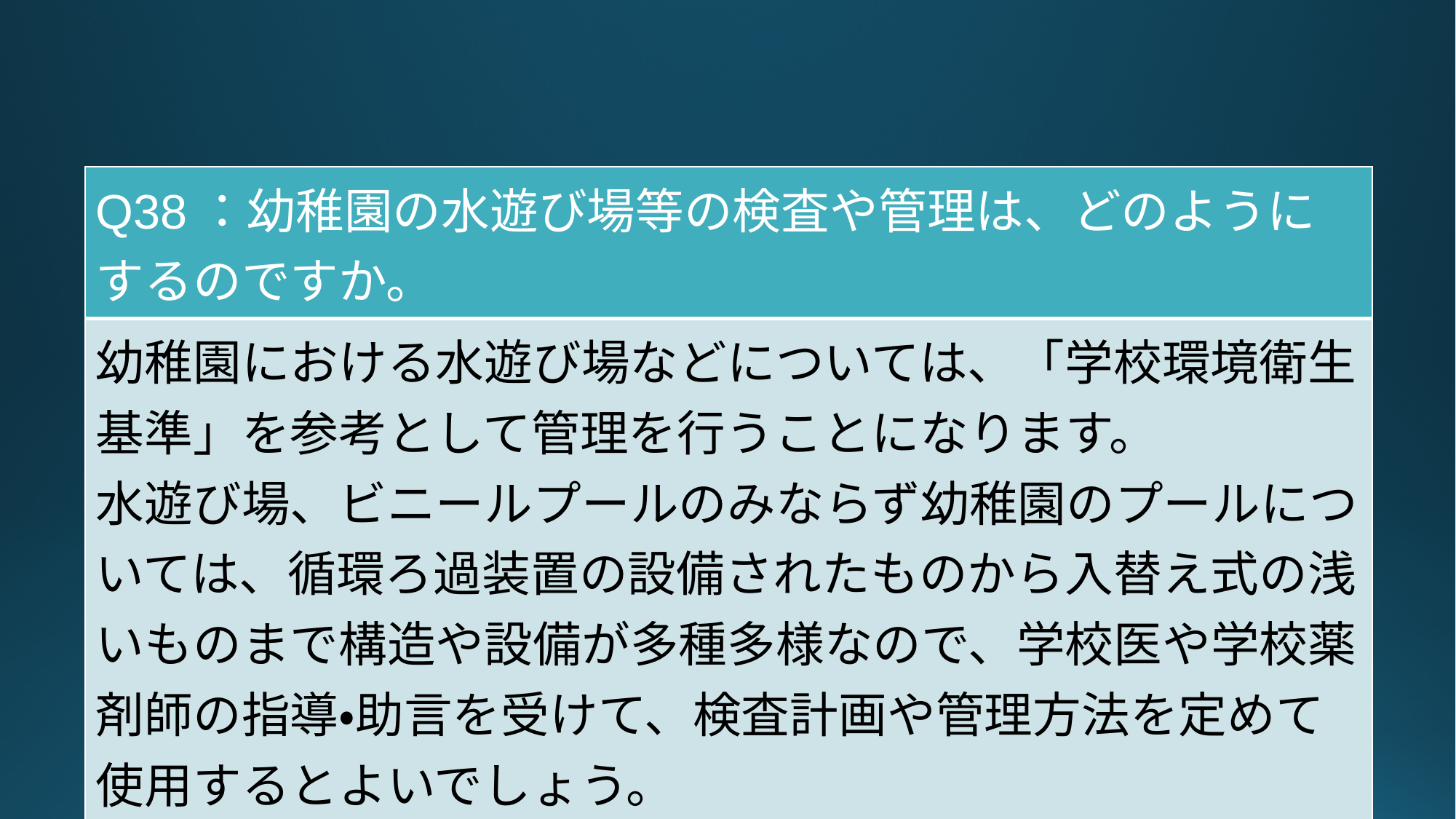

| Q38：幼稚園の水遊び場等の検査や管理は、どのようにするのですか。 |
| --- |
| 幼稚園における水遊び場などについては、「学校環境衛生基準」を参考として管理を行うことになります。 水遊び場、ビニールプールのみならず幼稚園のプールについては、循環ろ過装置の設備されたものから入替え式の浅いものまで構造や設備が多種多様なので、学校医や学校薬剤師の指導・助言を受けて、検査計画や管理方法を定めて使用するとよいでしょう。 |